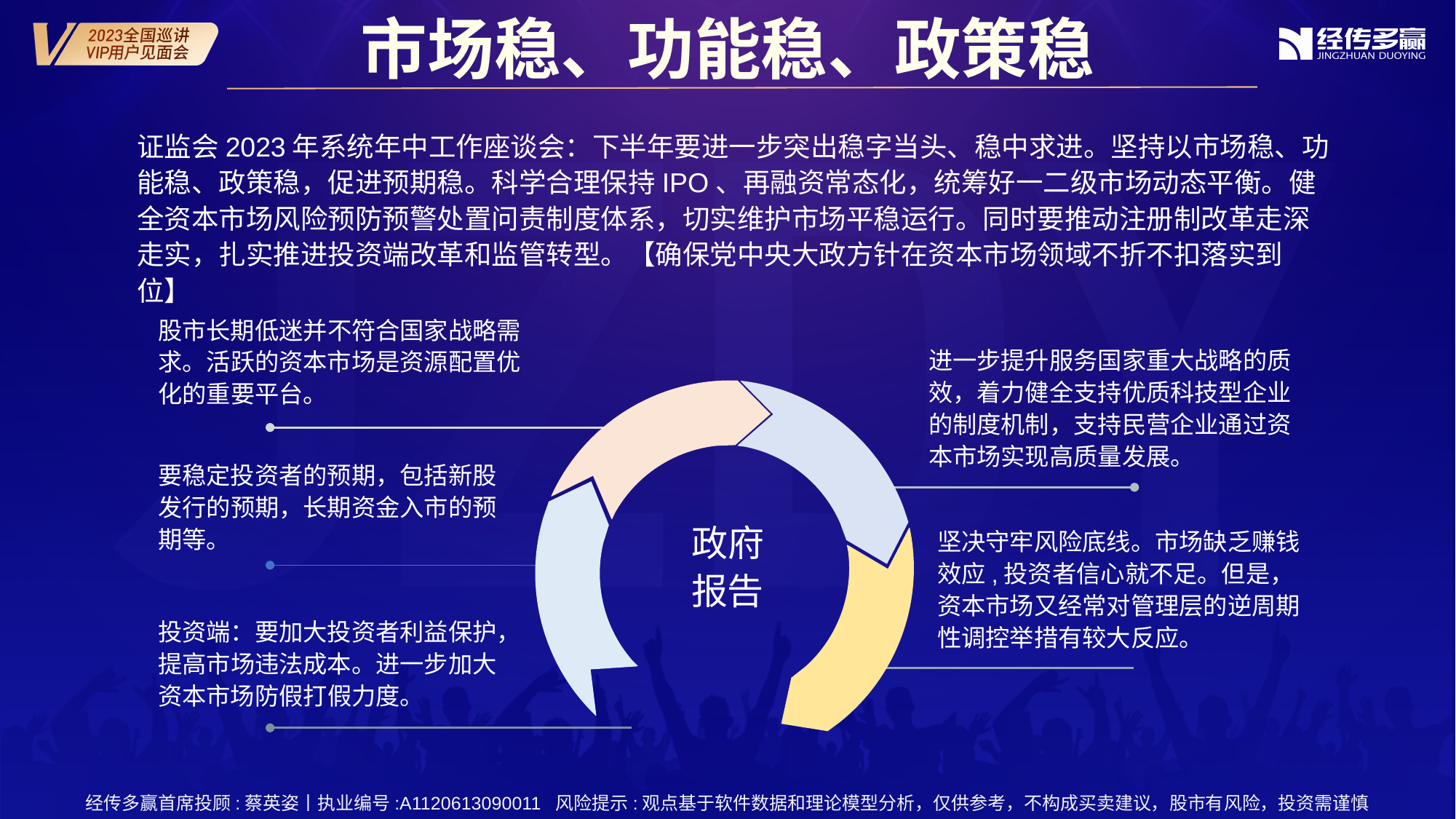

市场稳、功能稳、政策稳

证监会2023年系统年中工作座谈会：下半年要进一步突出稳字当头、稳中求进。坚持以市场稳、功能稳、政策稳，促进预期稳。科学合理保持IPO、再融资常态化，统筹好一二级市场动态平衡。健全资本市场风险预防预警处置问责制度体系，切实维护市场平稳运行。同时要推动注册制改革走深走实，扎实推进投资端改革和监管转型。【确保党中央大政方针在资本市场领域不折不扣落实到位】

股市长期低迷并不符合国家战略需求。活跃的资本市场是资源配置优化的重要平台。
进一步提升服务国家重大战略的质效，着力健全支持优质科技型企业的制度机制，支持民营企业通过资本市场实现高质量发展。

要稳定投资者的预期，包括新股发行的预期，长期资金入市的预期等。

政府
报告
坚决守牢风险底线。市场缺乏赚钱效应,投资者信心就不足。但是，资本市场又经常对管理层的逆周期性调控举措有较大反应。

投资端：要加大投资者利益保护，提高市场违法成本。进一步加大资本市场防假打假力度。